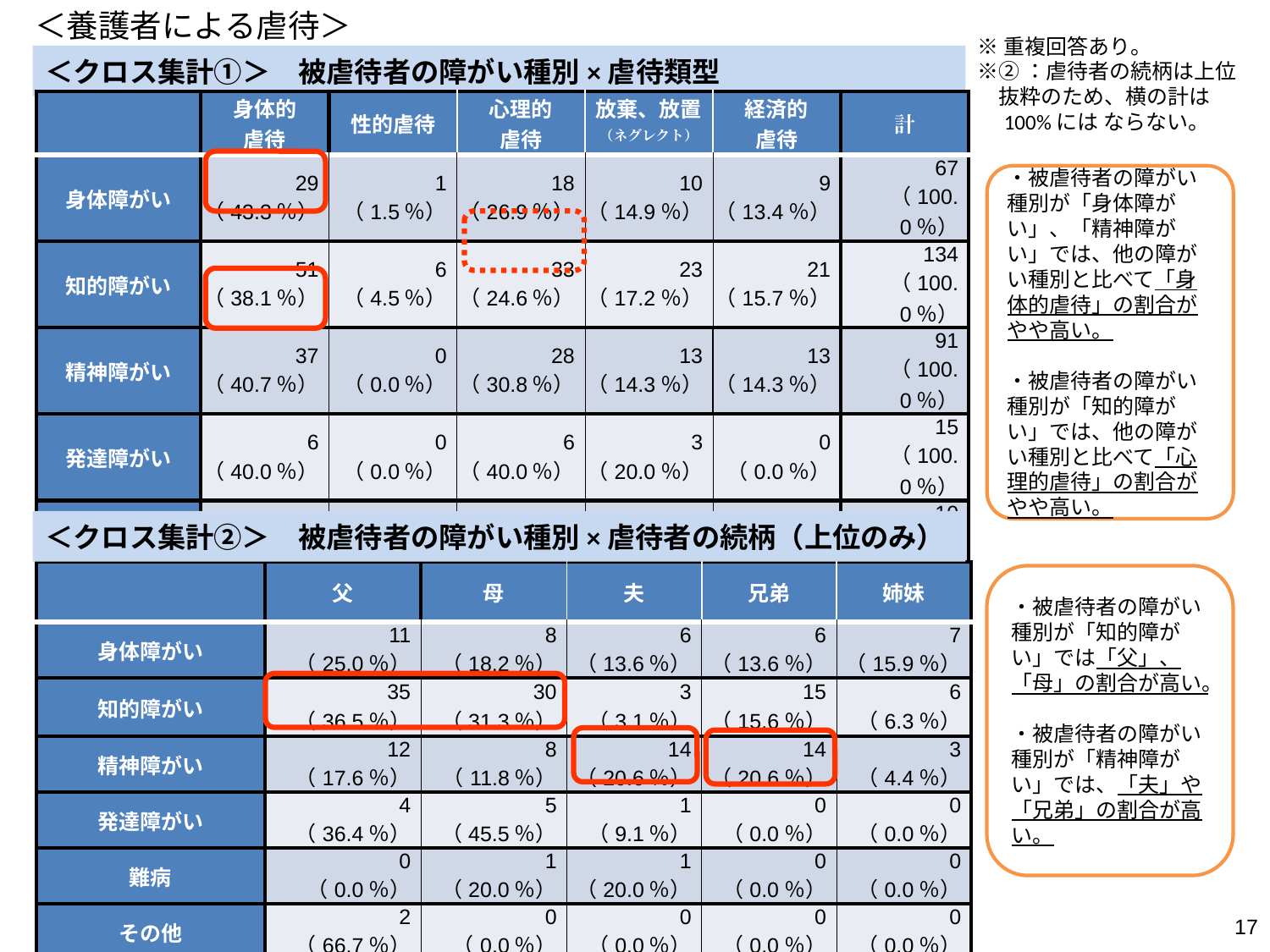

＜養護者による虐待＞
※重複回答あり。
※②：虐待者の続柄は上位
　抜粋のため、横の計は
　100%には ならない。
# ＜クロス集計①＞　被虐待者の障がい種別×虐待類型
|  | 身体的 虐待 | 性的虐待 | 心理的 虐待 | 放棄、放置 （ネグレクト） | 経済的 虐待 | 計 |
| --- | --- | --- | --- | --- | --- | --- |
| 身体障がい | 29 （43.3％） | 1 （1.5％） | 18 （26.9％） | 10 （14.9％） | 9 （13.4％） | 67 （100.0％） |
| 知的障がい | 51 （38.1％） | 6 （4.5％） | 33 （24.6％） | 23 （17.2％） | 21 （15.7％） | 134 （100.0％） |
| 精神障がい | 37 （40.7％） | 0 （0.0％） | 28 （30.8％） | 13 （14.3％） | 13 （14.3％） | 91 （100.0％） |
| 発達障がい | 6 （40.0％） | 0 （0.0％） | 6 （40.0％） | 3 （20.0％） | 0 （0.0％） | 15 （100.0％） |
| 難病 | 4 （40.0％） | 1 （10.0％） | 4 （40.0％） | 1 （10.0％） | 0 （0.0％） | 10 （100.0％） |
| その他 | 1 （33.3％） | 0 （0.0％） | 1 （33.3％） | 1 （33.3％） | 0 （0.0％） | 3 （100.0％） |

・被虐待者の障がい種別が「身体障がい」、「精神障がい」では、他の障がい種別と比べて「身体的虐待」の割合がやや高い。

・被虐待者の障がい種別が「知的障がい」では、他の障がい種別と比べて「心理的虐待」の割合がやや高い。

＜クロス集計②＞　被虐待者の障がい種別×虐待者の続柄（上位のみ）
|  | 父 | 母 | 夫 | 兄弟 | 姉妹 |
| --- | --- | --- | --- | --- | --- |
| 身体障がい | 11 （25.0％） | 8 （18.2％） | 6 （13.6％） | 6 （13.6％） | 7 （15.9％） |
| 知的障がい | 35 （36.5％） | 30 （31.3％） | 3 （3.1％） | 15 （15.6％） | 6 （6.3％） |
| 精神障がい | 12 （17.6％） | 8 （11.8％） | 14 （20.6％） | 14 （20.6％） | 3 （4.4％） |
| 発達障がい | 4 （36.4％） | 5 （45.5％） | 1 （9.1％） | 0 （0.0％） | 0 （0.0％） |
| 難病 | 0 （0.0％） | 1 （20.0％） | 1 （20.0％） | 0 （0.0％） | 0 （0.0％） |
| その他 | 2 （66.7％） | 0 （0.0％） | 0 （0.0％） | 0 （0.0％） | 0 （0.0％） |
・被虐待者の障がい種別が「知的障がい」では「父」、「母」の割合が高い。

・被虐待者の障がい種別が「精神障がい」では、「夫」や「兄弟」の割合が高い。

17